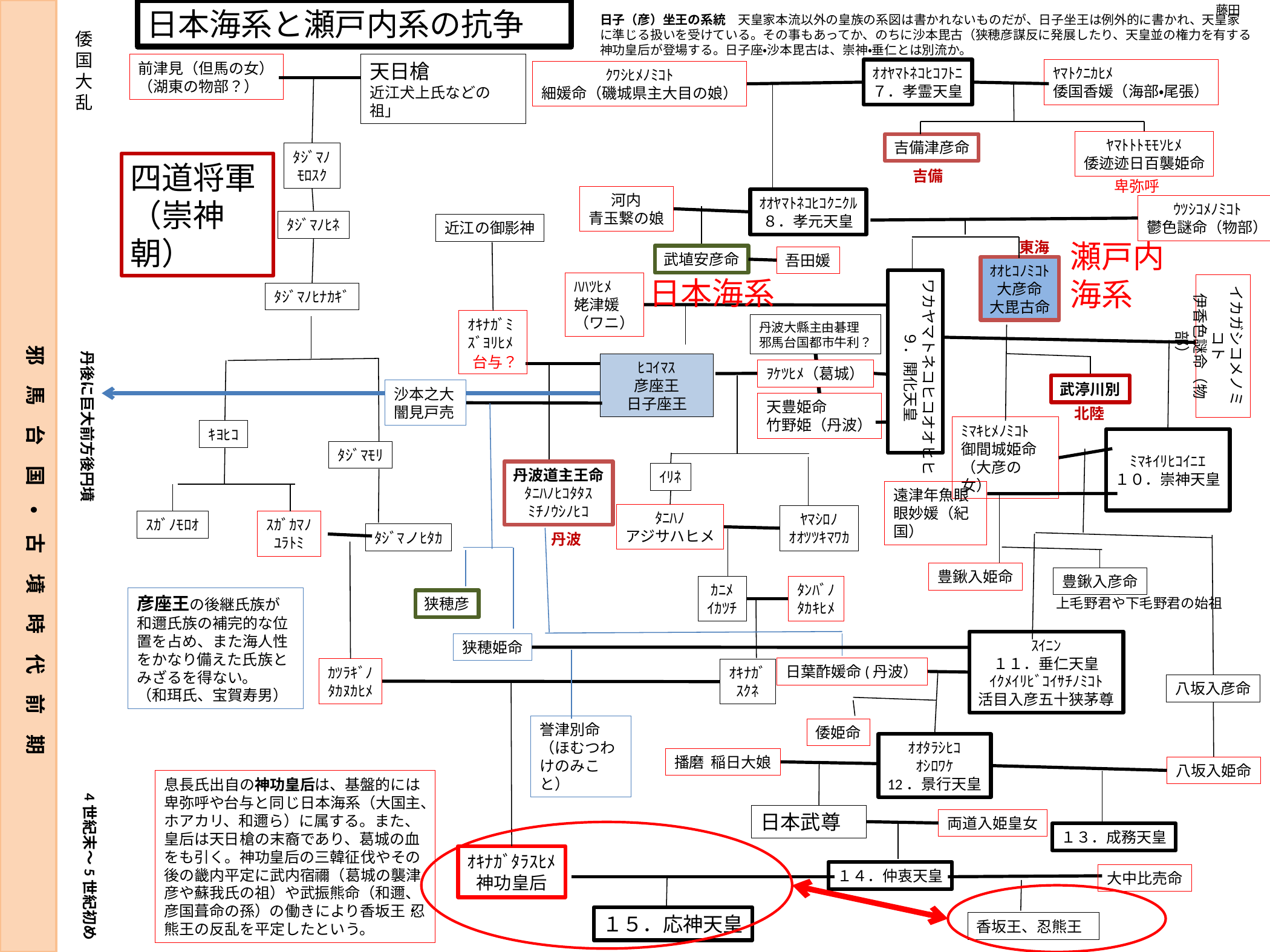

日本海系と瀬戸内系の抗争
藤田
日子（彦）坐王の系統　天皇家本流以外の皇族の系図は書かれないものだが、日子坐王は例外的に書かれ、天皇家に準じる扱いを受けている。その事もあってか、のちに沙本毘古（狭穂彦謀反に発展したり、天皇並の権力を有する神功皇后が登場する。日子座・沙本毘古は、崇神・垂仁とは別流か。
倭国大乱
前津見（但馬の女）
（湖東の物部？）
天日槍
近江犬上氏などの祖」
ｵｵﾔﾏﾄﾈｺﾋｺﾌﾄﾆ
７．孝霊天皇
ﾔﾏﾄｸﾆｶﾋﾒ
倭国香媛（海部・尾張）
ｸﾜｼﾋﾒﾉﾐｺﾄ
細媛命（磯城県主大目の娘）
ﾔﾏﾄﾄﾄﾓﾓｿﾋﾒ
倭迹迹日百襲姫命
吉備津彦命
ﾀｼﾞﾏﾉ
ﾓﾛｽｸ
四道将軍（崇神朝）
吉備
卑弥呼
河内
青玉繋の娘
ｵｵﾔﾏﾄﾈｺﾋｺｸﾆｸﾙ
８．孝元天皇
ｳﾂｼｺﾒﾉﾐｺﾄ
鬱色謎命（物部）
ﾀｼﾞﾏﾉﾋﾈ
近江の御影神
瀬戸内海系
東海
武埴安彦命
吾田媛
ｵｵﾋｺﾉﾐｺﾄ
大彦命
大毘古命
日本海系
ワカヤマトネコヒコオオヒヒ
９．開化天皇
ﾊﾊﾂﾋﾒ
姥津媛
（ワニ）
イカガシコメノミコト
伊香色謎命（物部）
ﾀｼﾞﾏﾉﾋﾅｶｷﾞ
ｵｷﾅｶﾞﾐｽﾞﾖﾘﾋﾒ

丹波大縣主由碁理
邪馬台国都市牛利？
邪　馬　台　国　・　古　墳　時　代　前　期
丹後に巨大前方後円墳
台与？
ﾋｺｲﾏｽ
彦座王
日子座王
ｦｹﾂﾋﾒ（葛城）
武渟川別
沙本之大闇見戸売
天豊姫命
竹野姫（丹波）
北陸
ﾐﾏｷﾋﾒﾉﾐｺﾄ
御間城姫命（大彦の女）
ｷﾖﾋｺ

ﾐﾏｷｲﾘﾋｺｲﾆｴ
１０．崇神天皇

ﾀｼﾞﾏﾓﾘ
丹波道主王命
ﾀﾆﾊﾉﾋｺﾀﾀｽ
ﾐﾁﾉｳｼﾉﾋｺ
ｲﾘﾈ
遠津年魚眼眼妙媛（紀国）
ﾀﾆﾊﾉ
アジサハヒメ
ﾔﾏｼﾛﾉ
ｵｵﾂﾂｷﾏﾜｶ
ｽｶﾞﾉﾓﾛｵ
ｽｶﾞｶﾏﾉ
ﾕﾗﾄﾐ
ﾀｼﾞﾏノﾋﾀｶ
丹波
豊鍬入姫命
豊鍬入彦命
ｶﾆﾒ
ｲｶﾂﾁ
ﾀﾝﾊﾞﾉ
ﾀｶｷﾋﾒ
彦座王の後継氏族が和邇氏族の補完的な位置を占め、また海人性をかなり備えた氏族とみざるを得ない。
（和珥氏、宝賀寿男）
上毛野君や下毛野君の始祖
狭穂彦
ｽｲﾆﾝ
１１．垂仁天皇
ｲｸﾒｲﾘﾋﾞｺｲｻﾁﾉﾐｺﾄ
活目入彦五十狭茅尊
狭穂姫命
日葉酢媛命(丹波）
ｶﾂﾗｷﾞﾉ
ﾀｶﾇｶﾋﾒ
ｵｷﾅｶﾞ
ｽｸﾈ
八坂入彦命
誉津別命（ほむつわけのみこと）
倭姫命
ｵｵﾀﾗｼﾋｺ
ｵｼﾛﾜｹ
12．景行天皇
播磨  稲日大娘
八坂入姫命
息長氏出自の神功皇后は、基盤的には卑弥呼や台与と同じ日本海系（大国主、ホアカリ、和邇ら）に属する。また、皇后は天日槍の末裔であり、葛城の血をも引く。神功皇后の三韓征伐やその後の畿内平定に武内宿禰（葛城の襲津彦や蘇我氏の祖）や武振熊命（和邇、彦国葺命の孫）の働きにより香坂王・忍熊王の反乱を平定したという。
4世紀末～5世紀初め
日本武尊
両道入姫皇女

１３．成務天皇
ｵｷﾅｶﾞﾀﾗｽﾋﾒ
神功皇后
１４．仲衷天皇
大中比売命

１５．応神天皇
香坂王、忍熊王